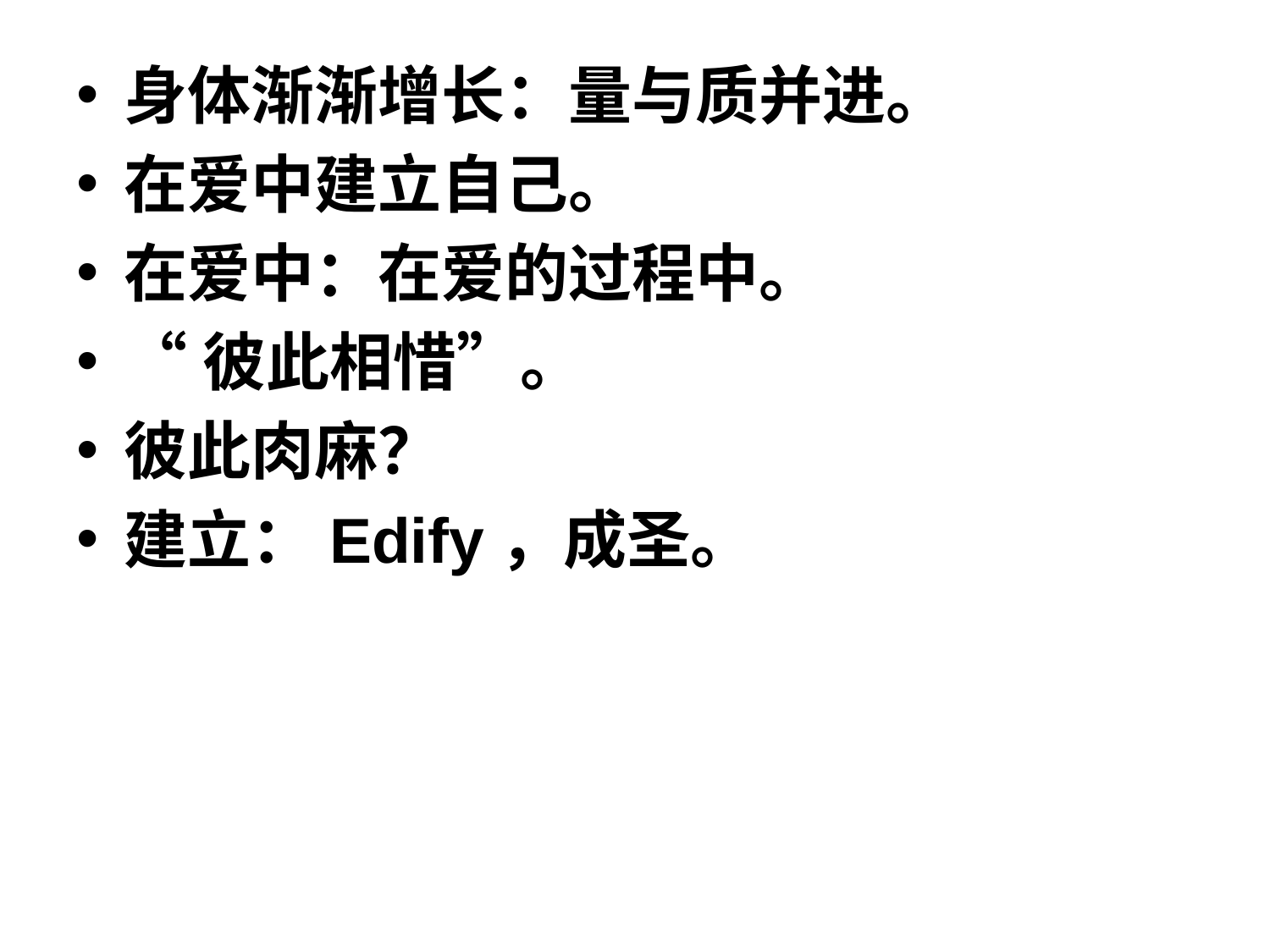

身体渐渐增长：量与质并进。
在爱中建立自己。
在爱中：在爱的过程中。
“彼此相惜”。
彼此肉麻？
建立：Edify，成圣。